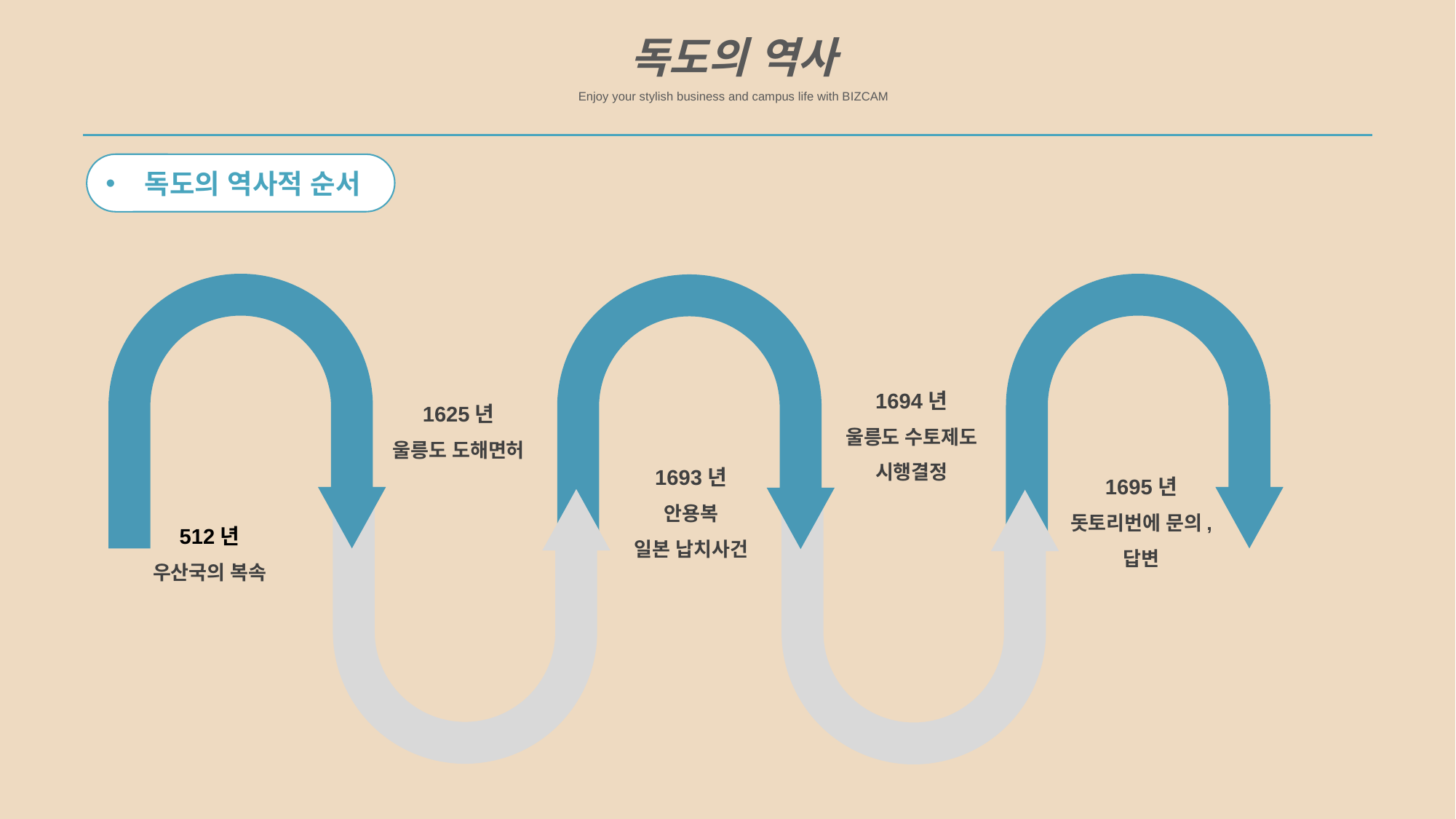

독도의 역사
Enjoy your stylish business and campus life with BIZCAM
 독도의 역사적 순서

1694년
울릉도 수토제도
시행결정

1625년
울릉도 도해면허
1693년
안용복
일본 납치사건

1695년
돗토리번에 문의,
답변

512년
우산국의 복속